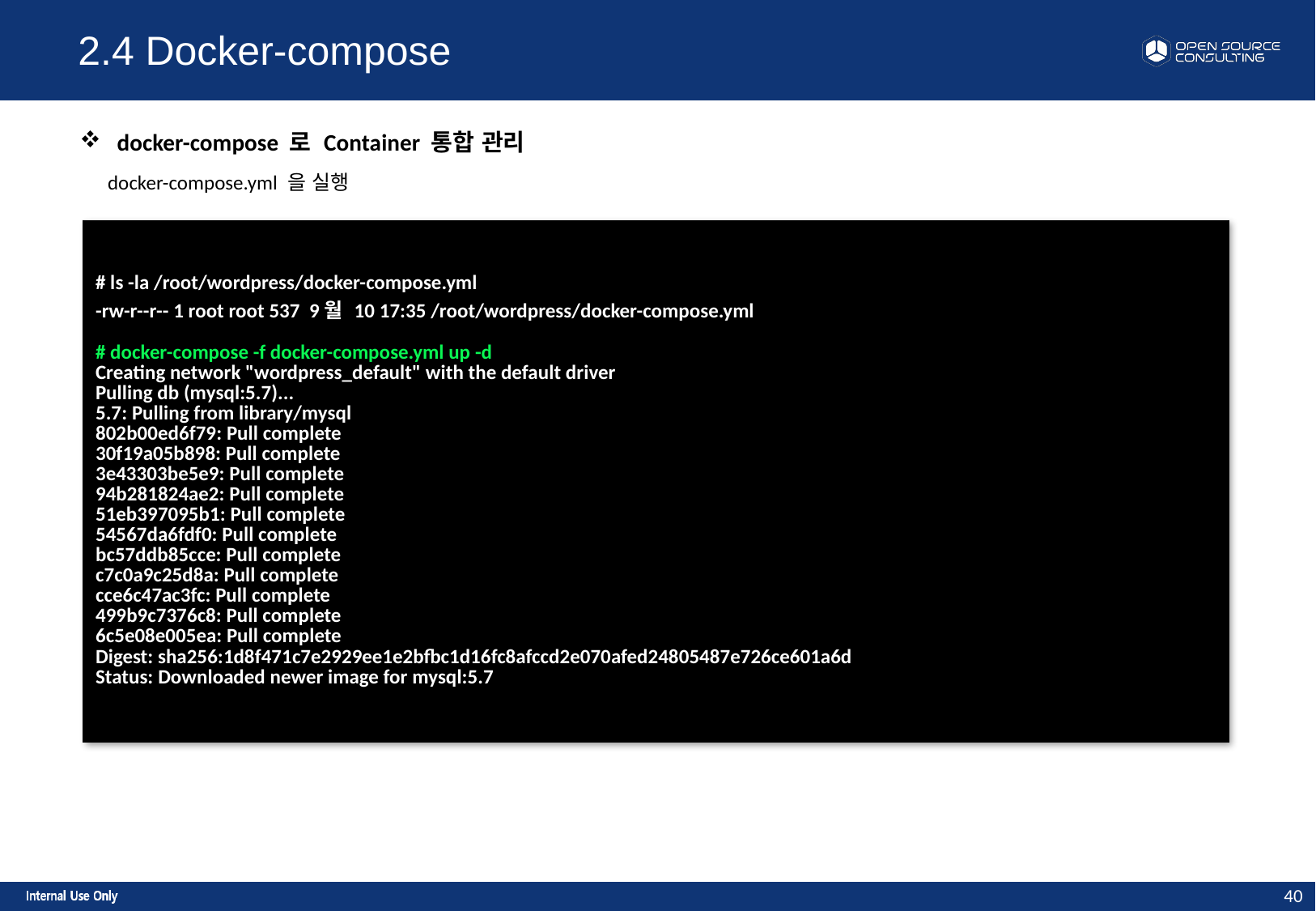

2.4 Docker-compose
 docker-compose 로 Container 통합 관리
      docker-compose.yml 을 실행

| # ls -la /root/wordpress/docker-compose.yml -rw-r--r-- 1 root root 537 9월 10 17:35 /root/wordpress/docker-compose.yml # docker-compose -f docker-compose.yml up -d Creating network "wordpress\_default" with the default driver Pulling db (mysql:5.7)... 5.7: Pulling from library/mysql 802b00ed6f79: Pull complete 30f19a05b898: Pull complete 3e43303be5e9: Pull complete 94b281824ae2: Pull complete 51eb397095b1: Pull complete 54567da6fdf0: Pull complete bc57ddb85cce: Pull complete c7c0a9c25d8a: Pull complete cce6c47ac3fc: Pull complete 499b9c7376c8: Pull complete 6c5e08e005ea: Pull complete Digest: sha256:1d8f471c7e2929ee1e2bfbc1d16fc8afccd2e070afed24805487e726ce601a6d Status: Downloaded newer image for mysql:5.7 |
| --- |
40